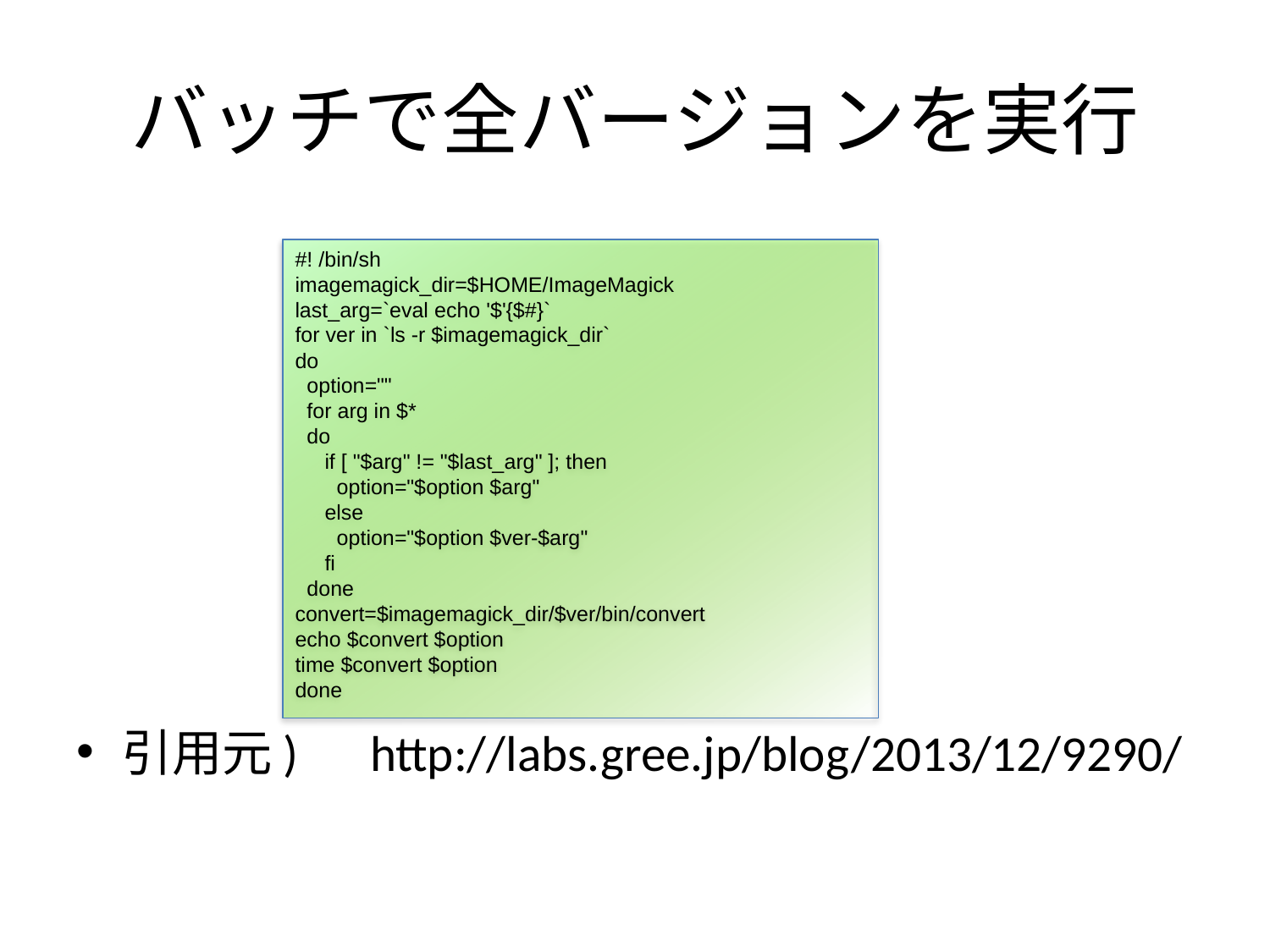

# バッチで全バージョンを実行

引用元)　http://labs.gree.jp/blog/2013/12/9290/
#! /bin/sh
imagemagick_dir=$HOME/ImageMagick
last_arg=`eval echo '$'{$#}`
for ver in `ls -r $imagemagick_dir`
do
  option=""
  for arg in $*
  do
     if [ "$arg" != "$last_arg" ]; then
       option="$option $arg"
     else
       option="$option $ver-$arg"
     fi
  done
convert=$imagemagick_dir/$ver/bin/convert
echo $convert $option
time $convert $option
done